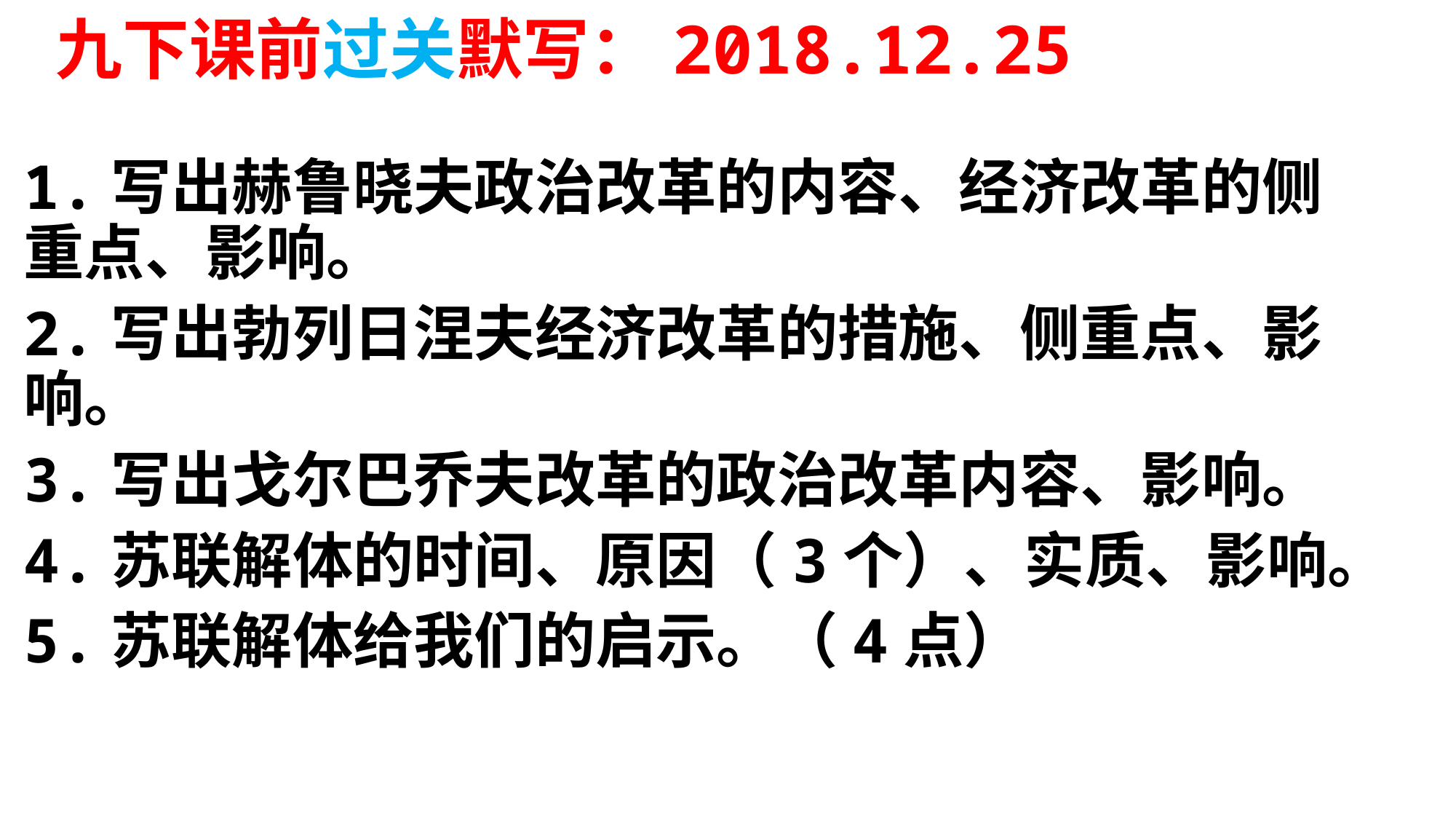

# 九下课前过关默写：2018.12.25
1.写出赫鲁晓夫政治改革的内容、经济改革的侧重点、影响。
2.写出勃列日涅夫经济改革的措施、侧重点、影响。
3.写出戈尔巴乔夫改革的政治改革内容、影响。
4.苏联解体的时间、原因（3个）、实质、影响。
5.苏联解体给我们的启示。（4点）